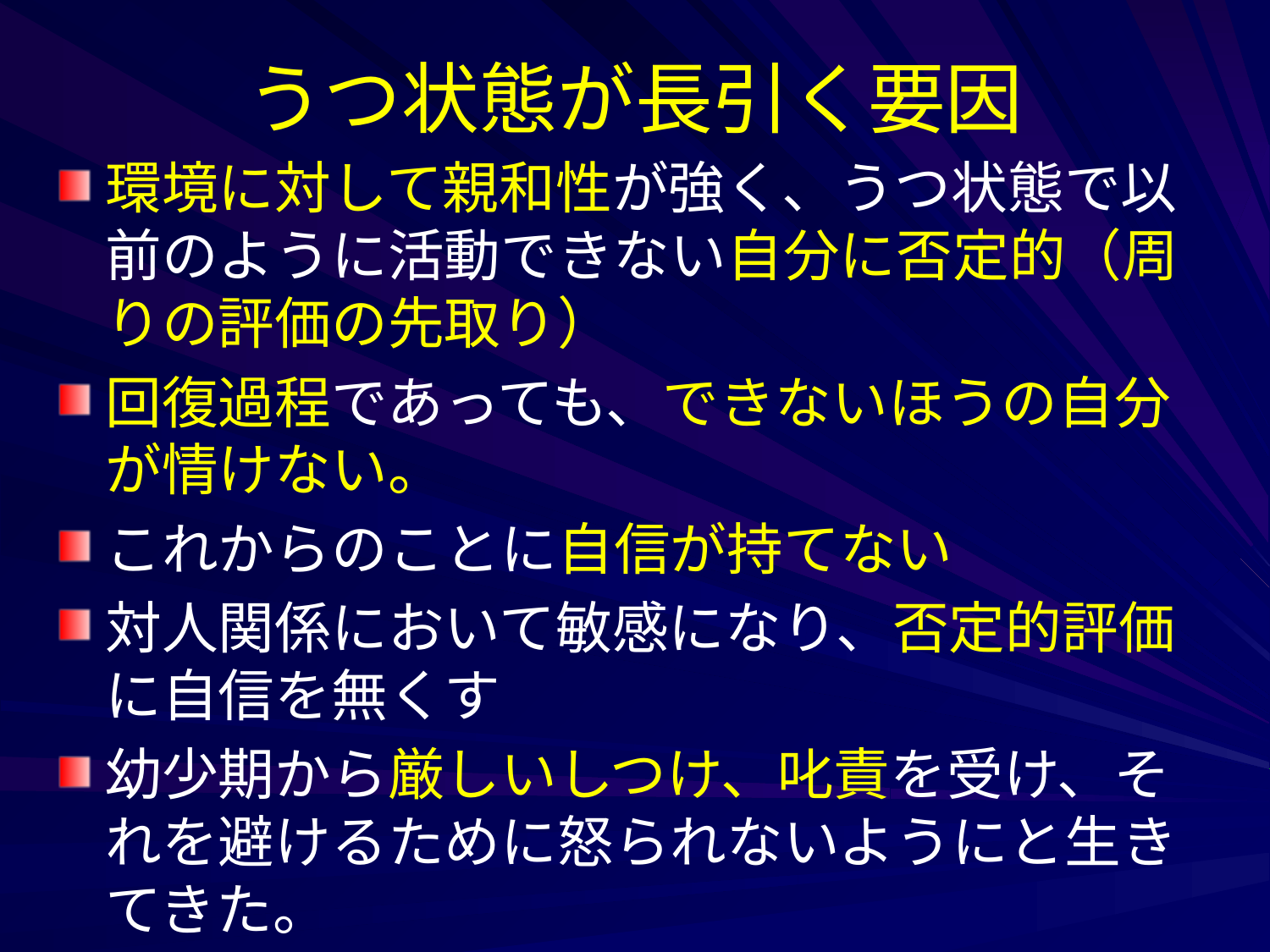

# うつ状態が長引く要因
環境に対して親和性が強く、うつ状態で以前のように活動できない自分に否定的（周りの評価の先取り）
回復過程であっても、できないほうの自分が情けない。
これからのことに自信が持てない
対人関係において敏感になり、否定的評価に自信を無くす
幼少期から厳しいしつけ、叱責を受け、それを避けるために怒られないようにと生きてきた。